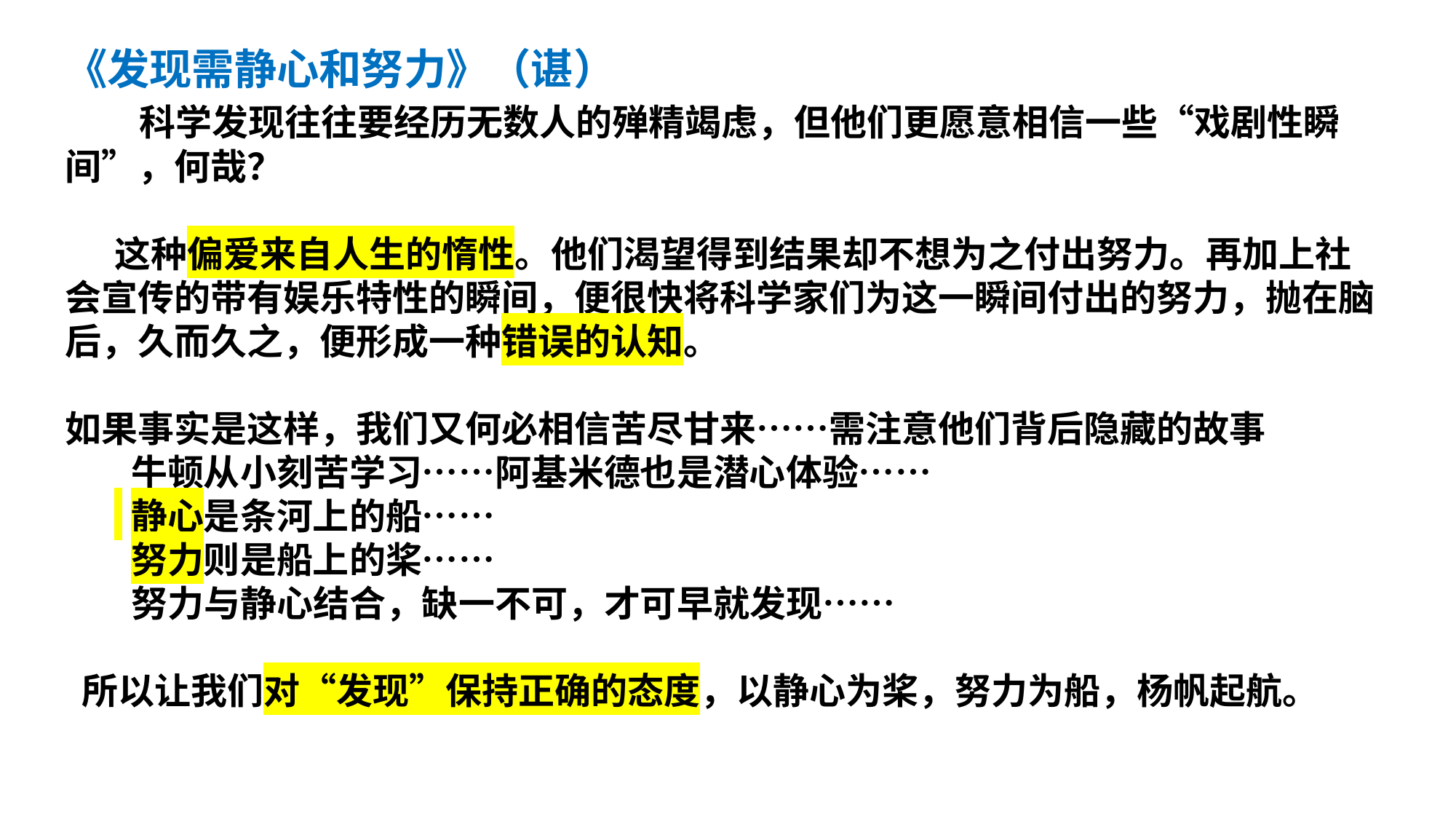

《发现需静心和努力》（谌）
       科学发现往往要经历无数人的殚精竭虑，但他们更愿意相信一些“戏剧性瞬间”，何哉？

     这种偏爱来自人生的惰性。他们渴望得到结果却不想为之付出努力。再加上社会宣传的带有娱乐特性的瞬间，便很快将科学家们为这一瞬间付出的努力，抛在脑后，久而久之，便形成一种错误的认知。

如果事实是这样，我们又何必相信苦尽甘来……需注意他们背后隐藏的故事
       牛顿从小刻苦学习……阿基米德也是潜心体验……
       静心是条河上的船……
       努力则是船上的桨……
       努力与静心结合，缺一不可，才可早就发现……

 所以让我们对“发现”保持正确的态度，以静心为桨，努力为船，杨帆起航。